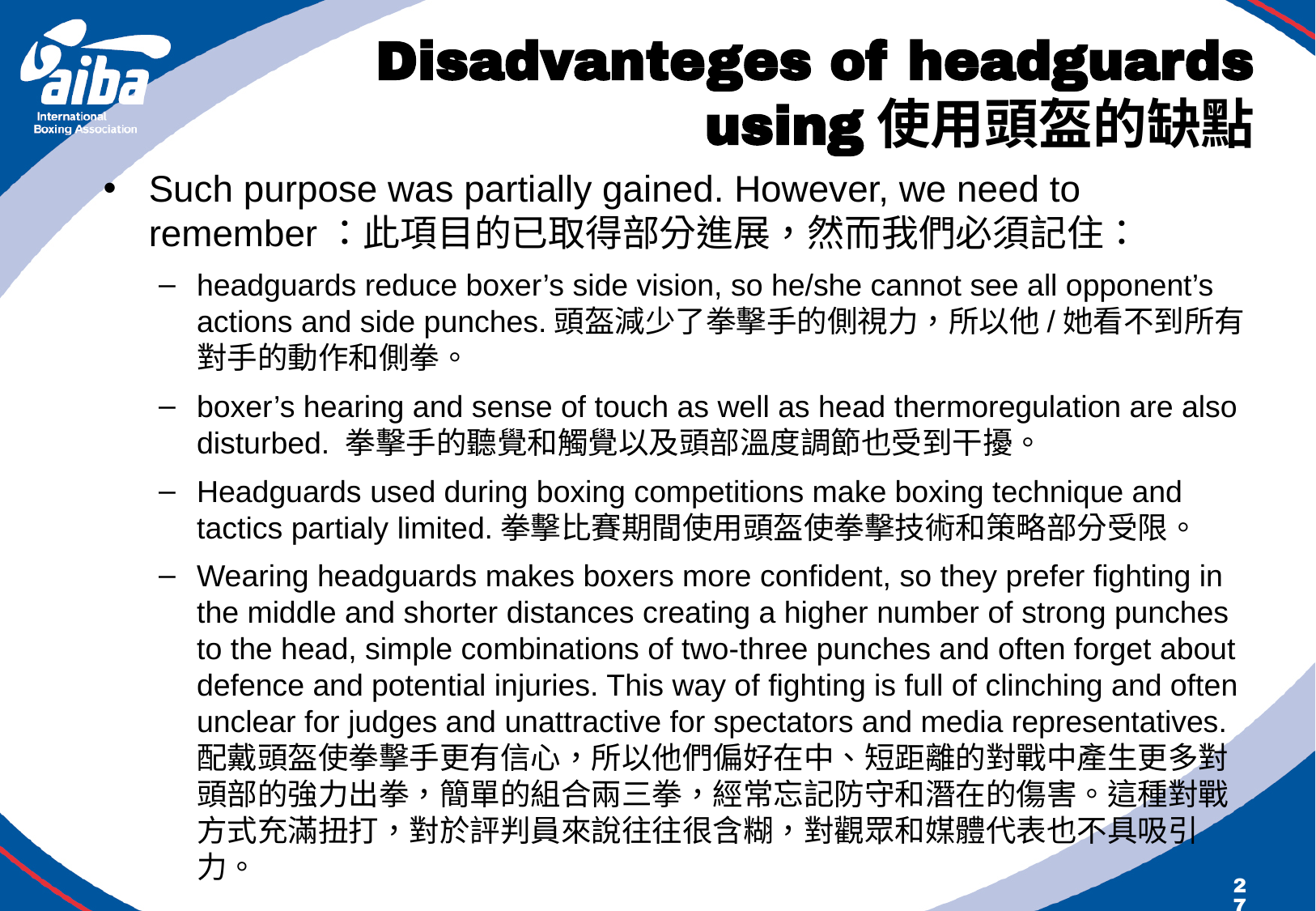

# Disadvanteges of headguards using使用頭盔的缺點
Such purpose was partially gained. However, we need to remember：此項目的已取得部分進展，然而我們必須記住：
headguards reduce boxer’s side vision, so he/she cannot see all opponent’s actions and side punches.頭盔減少了拳擊手的側視力，所以他/她看不到所有對手的動作和側拳。
boxer’s hearing and sense of touch as well as head thermoregulation are also disturbed. 拳擊手的聽覺和觸覺以及頭部溫度調節也受到干擾。
Headguards used during boxing competitions make boxing technique and tactics partialy limited.拳擊比賽期間使用頭盔使拳擊技術和策略部分受限。
Wearing headguards makes boxers more confident, so they prefer fighting in the middle and shorter distances creating a higher number of strong punches to the head, simple combinations of two-three punches and often forget about defence and potential injuries. This way of fighting is full of clinching and often unclear for judges and unattractive for spectators and media representatives.配戴頭盔使拳擊手更有信心，所以他們偏好在中、短距離的對戰中產生更多對頭部的強力出拳，簡單的組合兩三拳，經常忘記防守和潛在的傷害。這種對戰方式充滿扭打，對於評判員來說往往很含糊，對觀眾和媒體代表也不具吸引力。

270